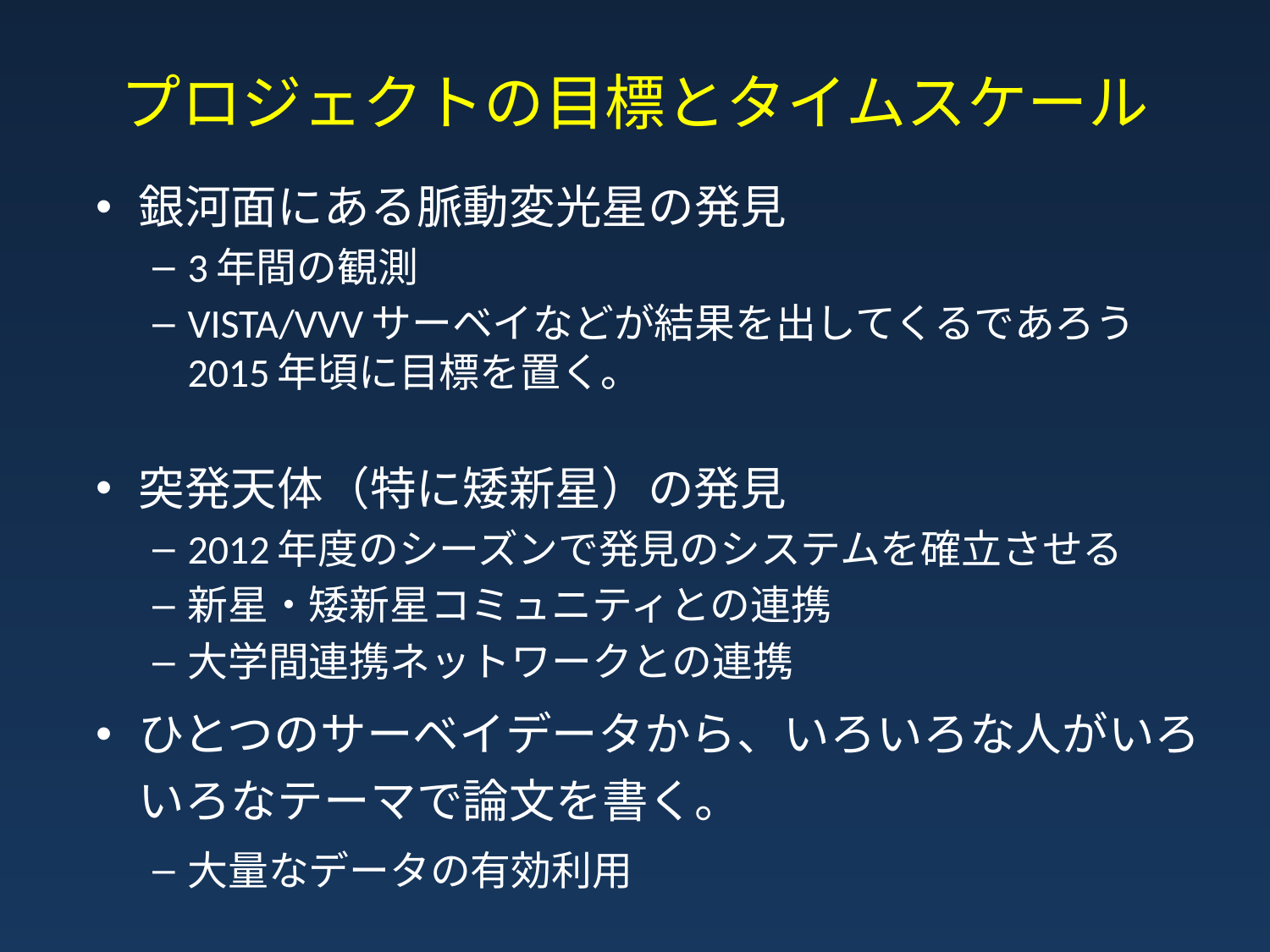

# プロジェクトの目標とタイムスケール
銀河面にある脈動変光星の発見
3年間の観測
VISTA/VVVサーベイなどが結果を出してくるであろう2015年頃に目標を置く。
突発天体（特に矮新星）の発見
2012年度のシーズンで発見のシステムを確立させる
新星・矮新星コミュニティとの連携
大学間連携ネットワークとの連携
ひとつのサーベイデータから、いろいろな人がいろいろなテーマで論文を書く。
大量なデータの有効利用